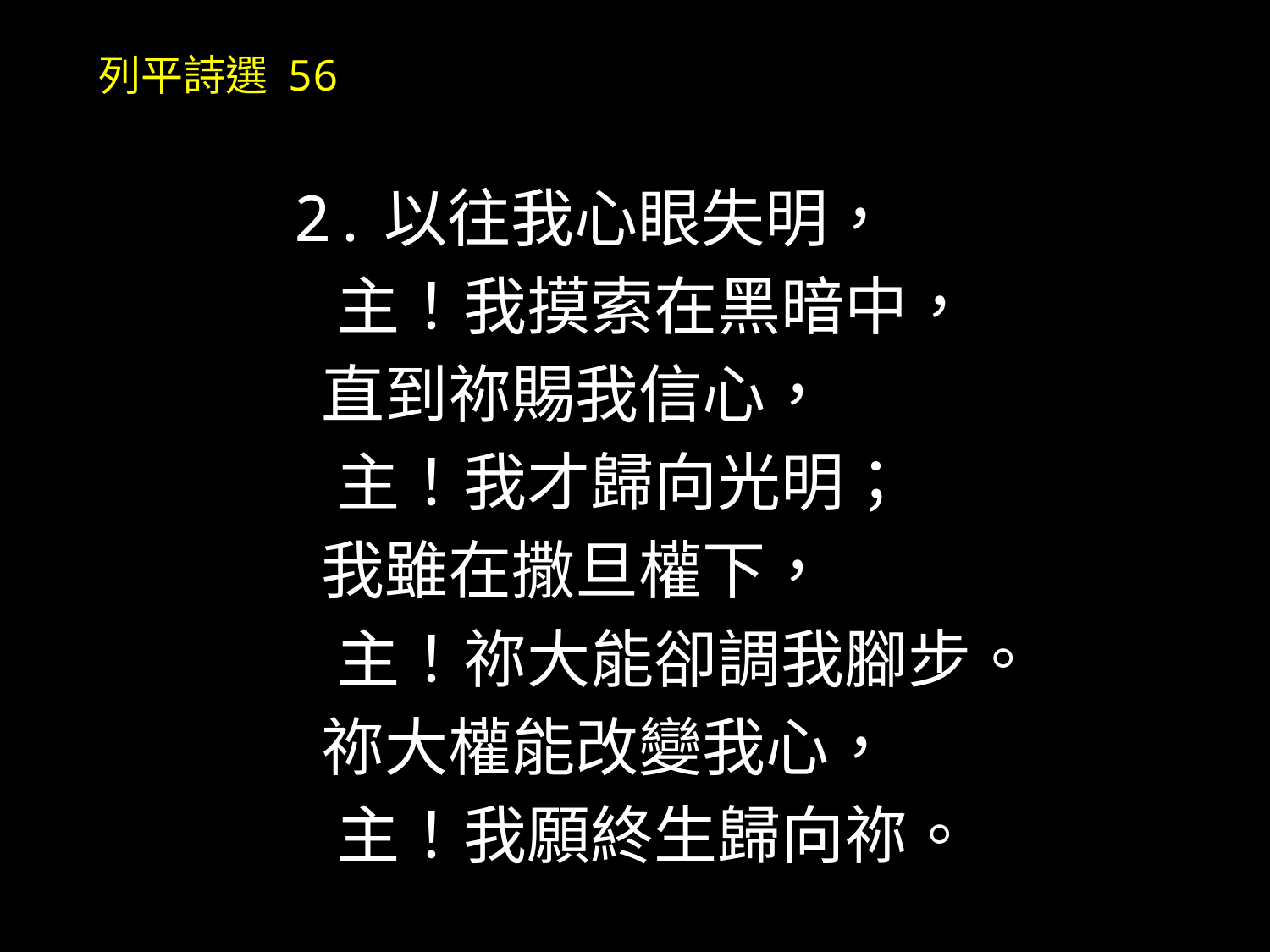

列平詩選 56
2.以往我心眼失明，
  主！我摸索在黑暗中，
  直到祢賜我信心，
  主！我才歸向光明；
  我雖在撒旦權下，
  主！祢大能卻調我腳步。
  祢大權能改變我心，
  主！我願終生歸向祢。